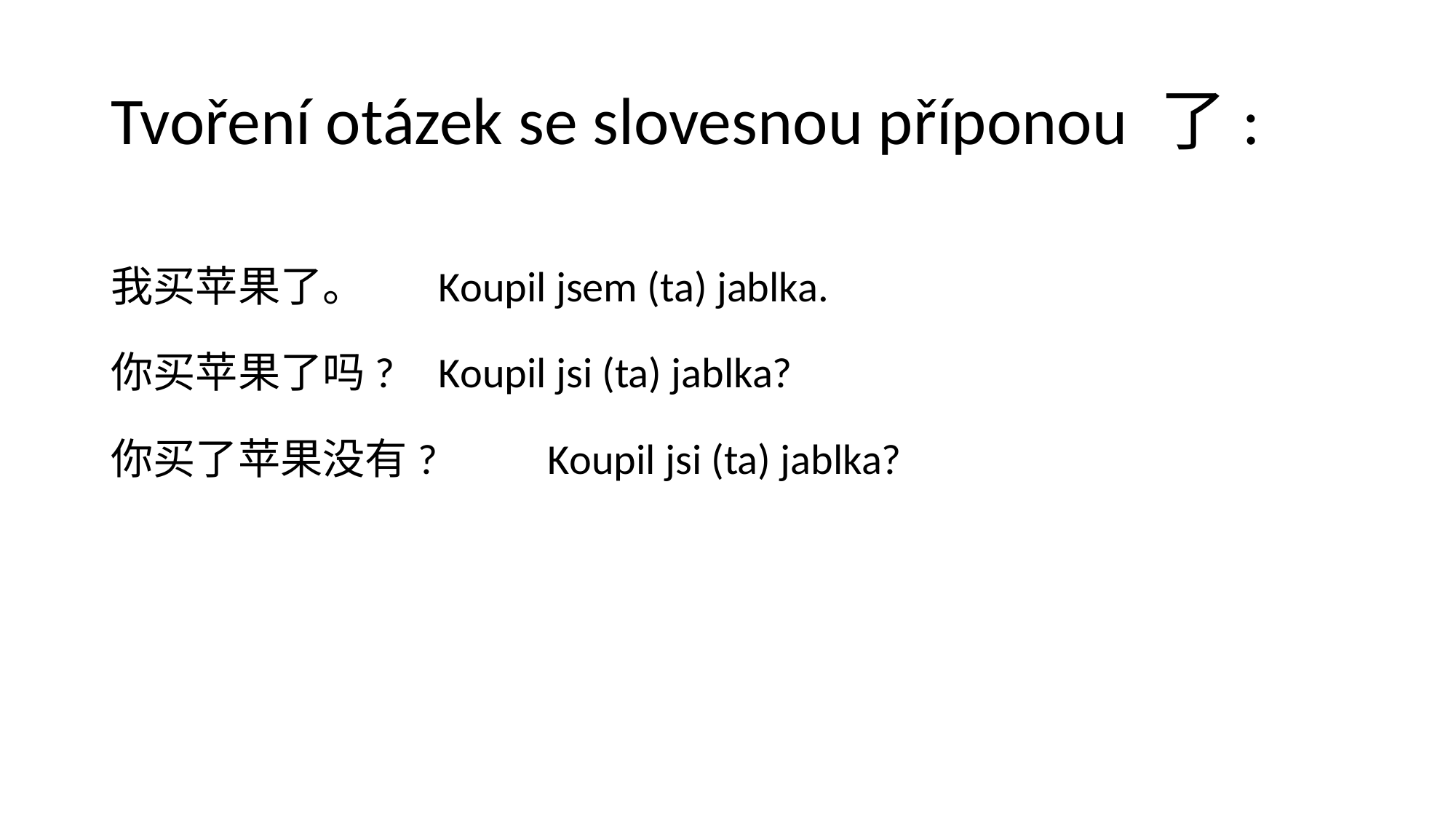

# Tvoření otázek se slovesnou příponou 了:
我买苹果了。	Koupil jsem (ta) jablka.
你买苹果了吗? 	Koupil jsi (ta) jablka?
你买了苹果没有? 	Koupil jsi (ta) jablka?